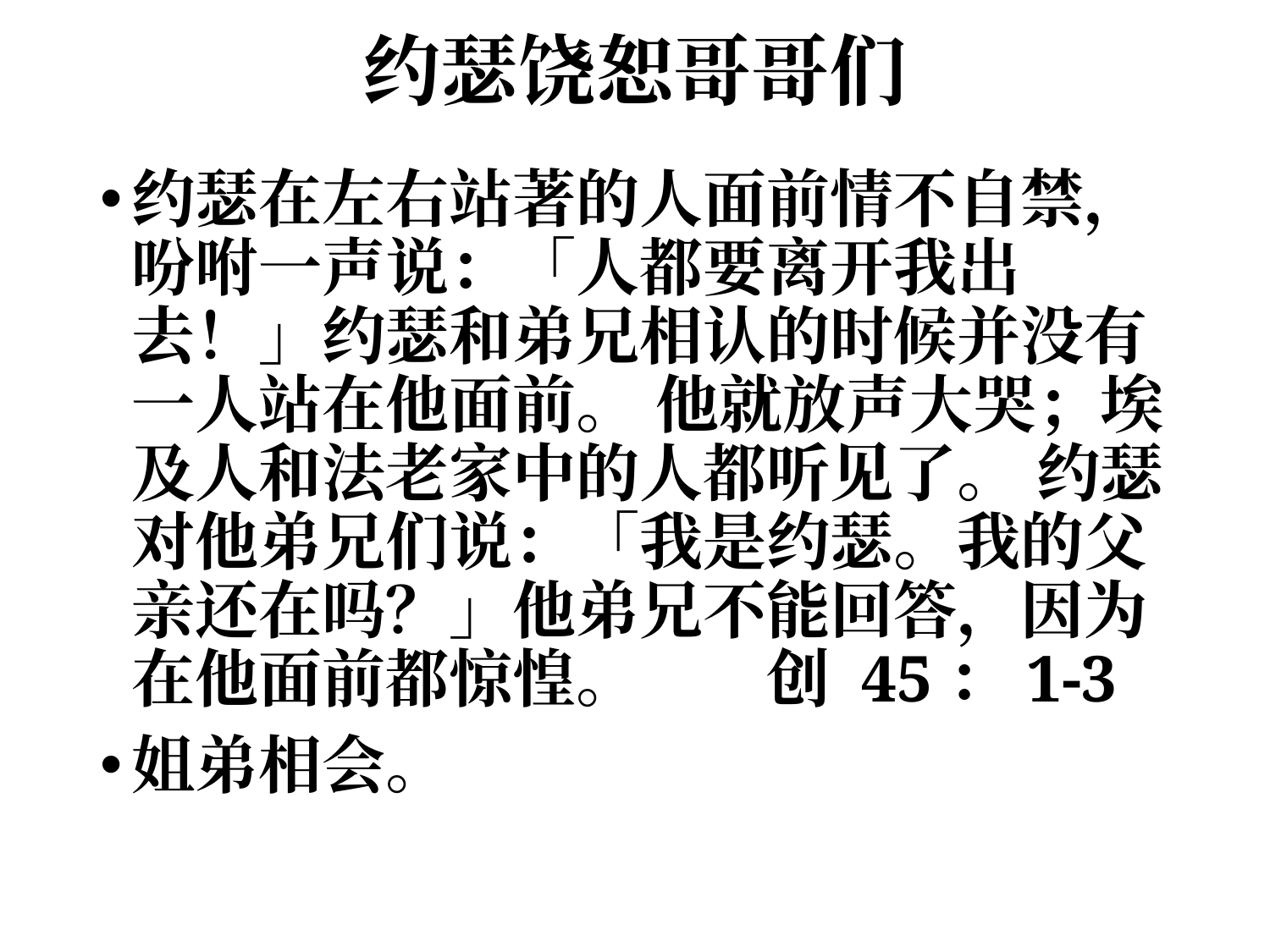

# 约瑟饶恕哥哥们
约瑟在左右站著的人面前情不自禁，吩咐一声说：「人都要离开我出去！」约瑟和弟兄相认的时候并没有一人站在他面前。 他就放声大哭；埃及人和法老家中的人都听见了。 约瑟对他弟兄们说：「我是约瑟。我的父亲还在吗？」他弟兄不能回答，因为在他面前都惊惶。 	创 45：1-3
姐弟相会。